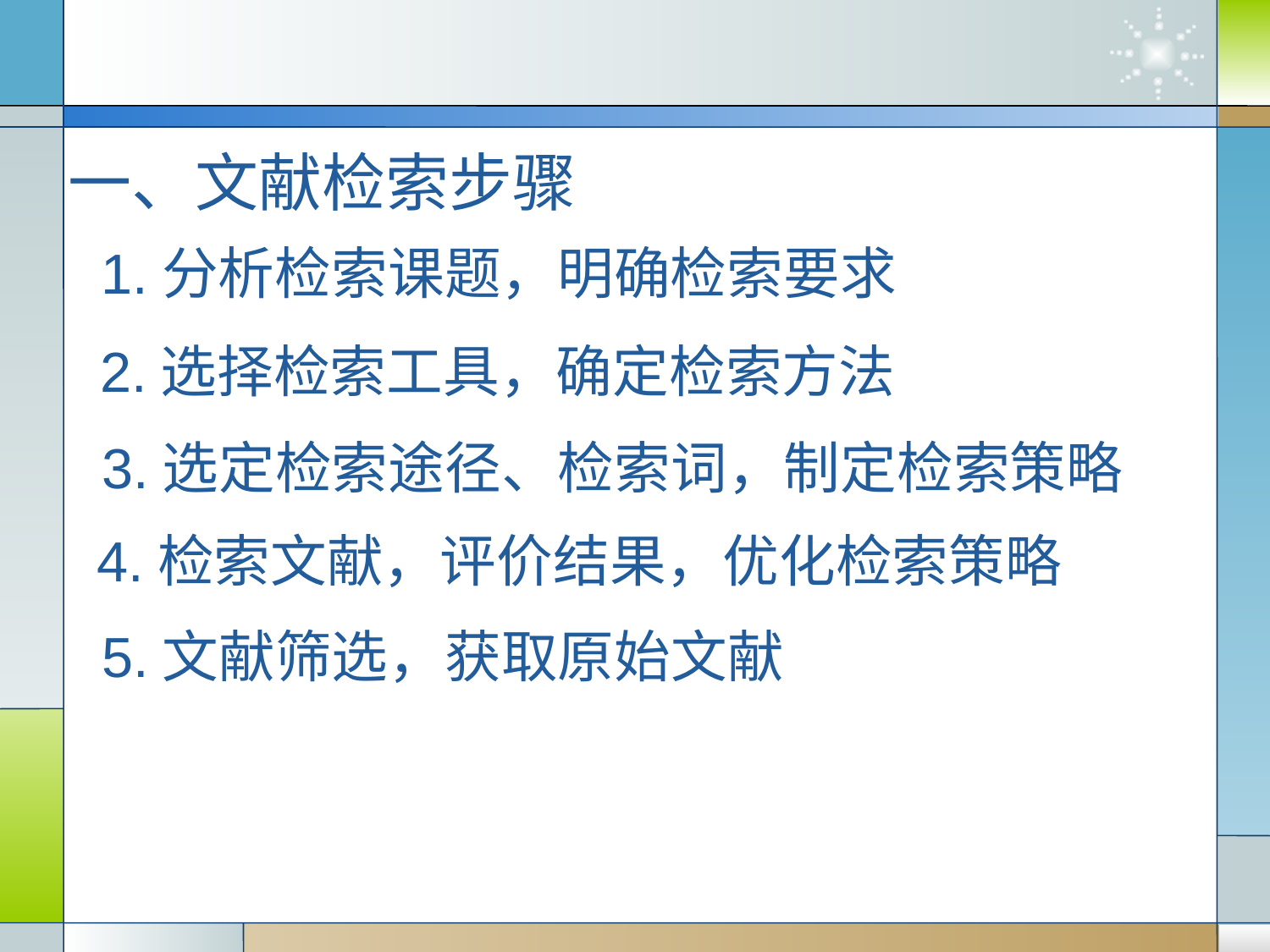

一、文献检索步骤
1.分析检索课题，明确检索要求
2.选择检索工具，确定检索方法
3.选定检索途径、检索词，制定检索策略
4.检索文献，评价结果，优化检索策略
5.文献筛选，获取原始文献